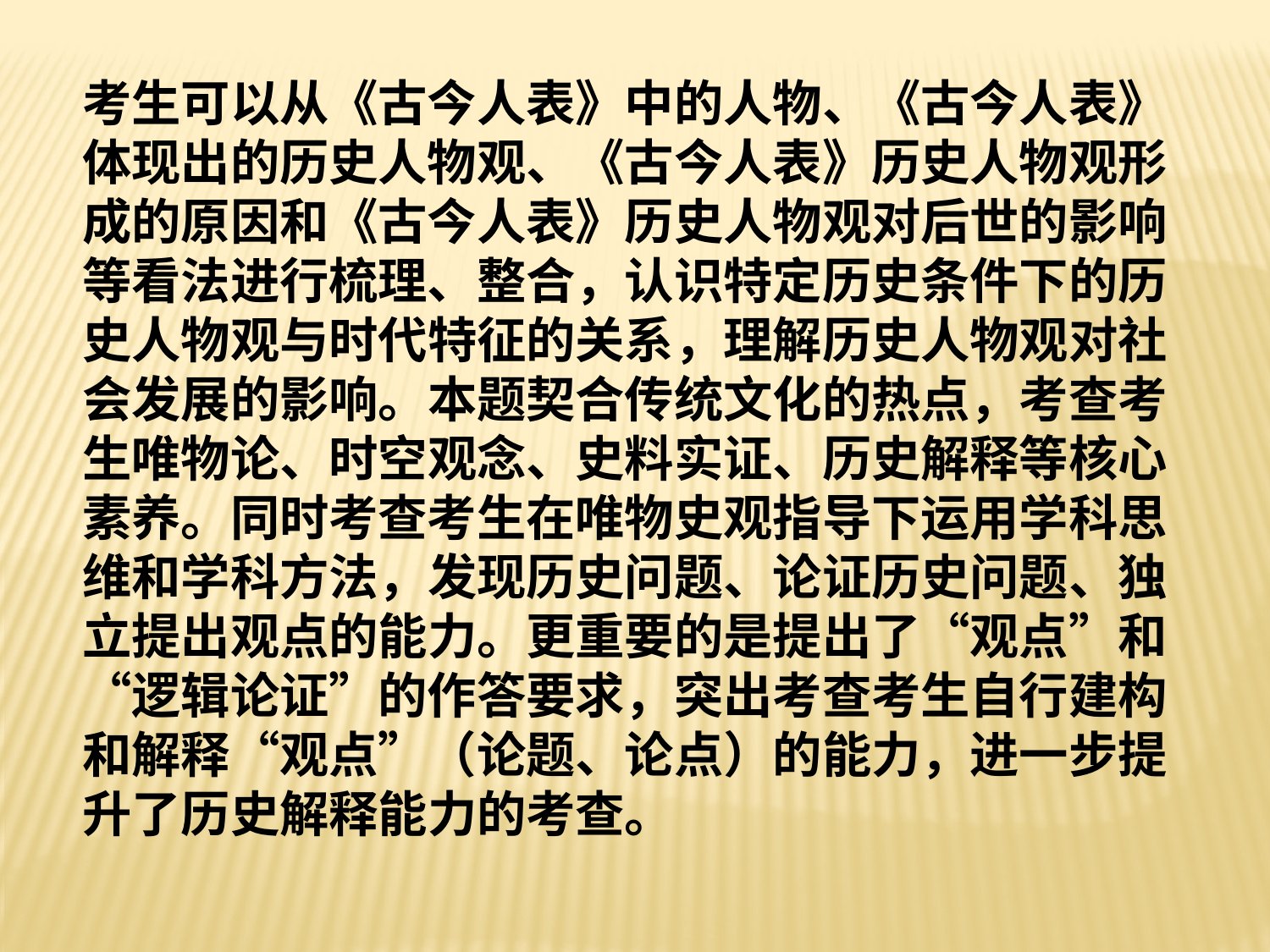

考生可以从《古今人表》中的人物、《古今人表》体现出的历史人物观、《古今人表》历史人物观形成的原因和《古今人表》历史人物观对后世的影响等看法进行梳理、整合，认识特定历史条件下的历史人物观与时代特征的关系，理解历史人物观对社会发展的影响。本题契合传统文化的热点，考查考生唯物论、时空观念、史料实证、历史解释等核心素养。同时考查考生在唯物史观指导下运用学科思维和学科方法，发现历史问题、论证历史问题、独立提出观点的能力。更重要的是提出了“观点”和“逻辑论证”的作答要求，突出考查考生自行建构和解释“观点”（论题、论点）的能力，进一步提升了历史解释能力的考查。